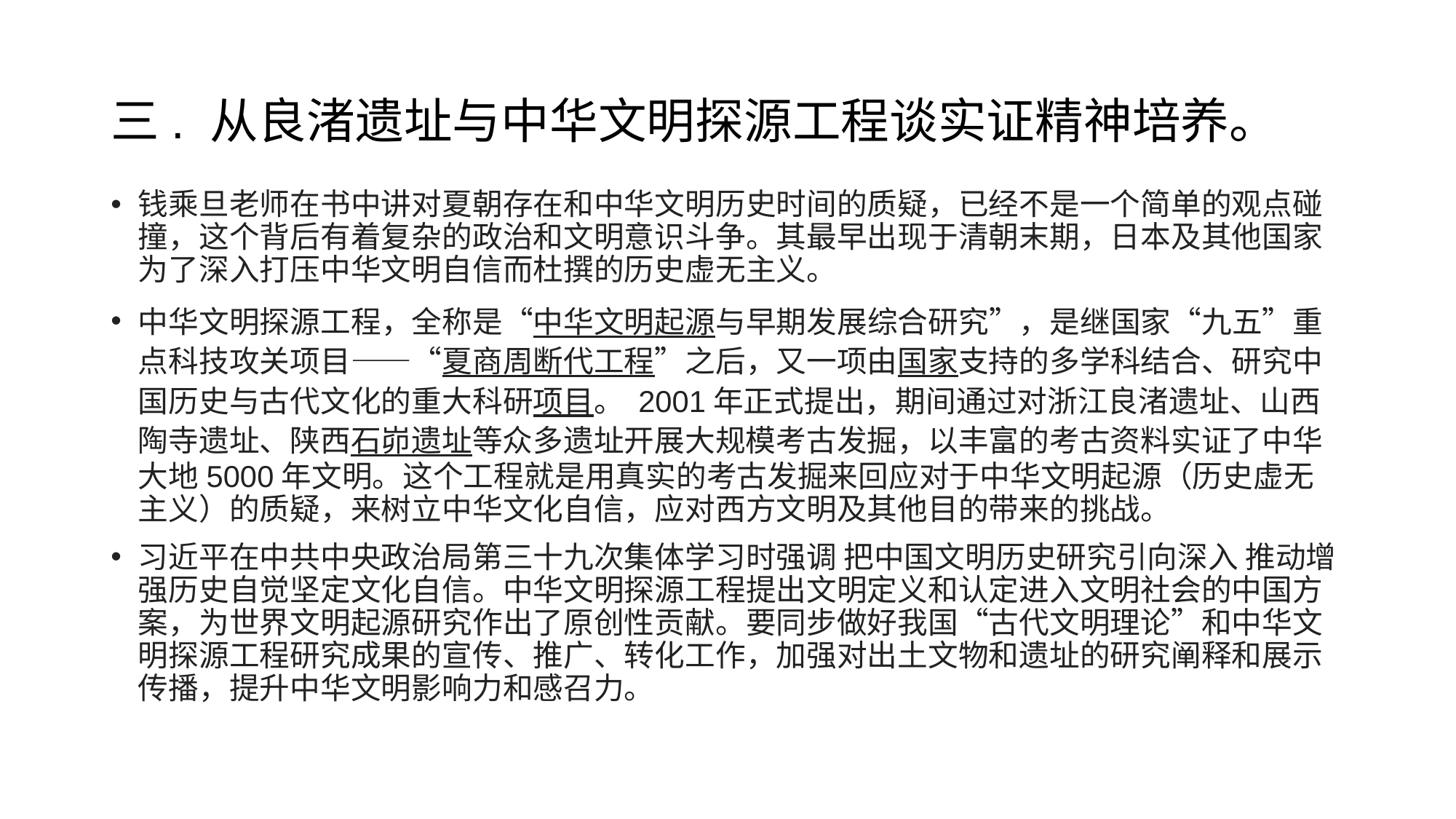

# 三. 从良渚遗址与中华文明探源工程谈实证精神培养。
钱乘旦老师在书中讲对夏朝存在和中华文明历史时间的质疑，已经不是一个简单的观点碰撞，这个背后有着复杂的政治和文明意识斗争。其最早出现于清朝末期，日本及其他国家为了深入打压中华文明自信而杜撰的历史虚无主义。
中华文明探源工程，全称是“中华文明起源与早期发展综合研究”，是继国家“九五”重点科技攻关项目——“夏商周断代工程”之后，又一项由国家支持的多学科结合、研究中国历史与古代文化的重大科研项目。 2001年正式提出，期间通过对浙江良渚遗址、山西陶寺遗址、陕西石峁遗址等众多遗址开展大规模考古发掘，以丰富的考古资料实证了中华大地5000年文明。这个工程就是用真实的考古发掘来回应对于中华文明起源（历史虚无主义）的质疑，来树立中华文化自信，应对西方文明及其他目的带来的挑战。
习近平在中共中央政治局第三十九次集体学习时强调 把中国文明历史研究引向深入 推动增强历史自觉坚定文化自信。中华文明探源工程提出文明定义和认定进入文明社会的中国方案，为世界文明起源研究作出了原创性贡献。要同步做好我国“古代文明理论”和中华文明探源工程研究成果的宣传、推广、转化工作，加强对出土文物和遗址的研究阐释和展示传播，提升中华文明影响力和感召力。